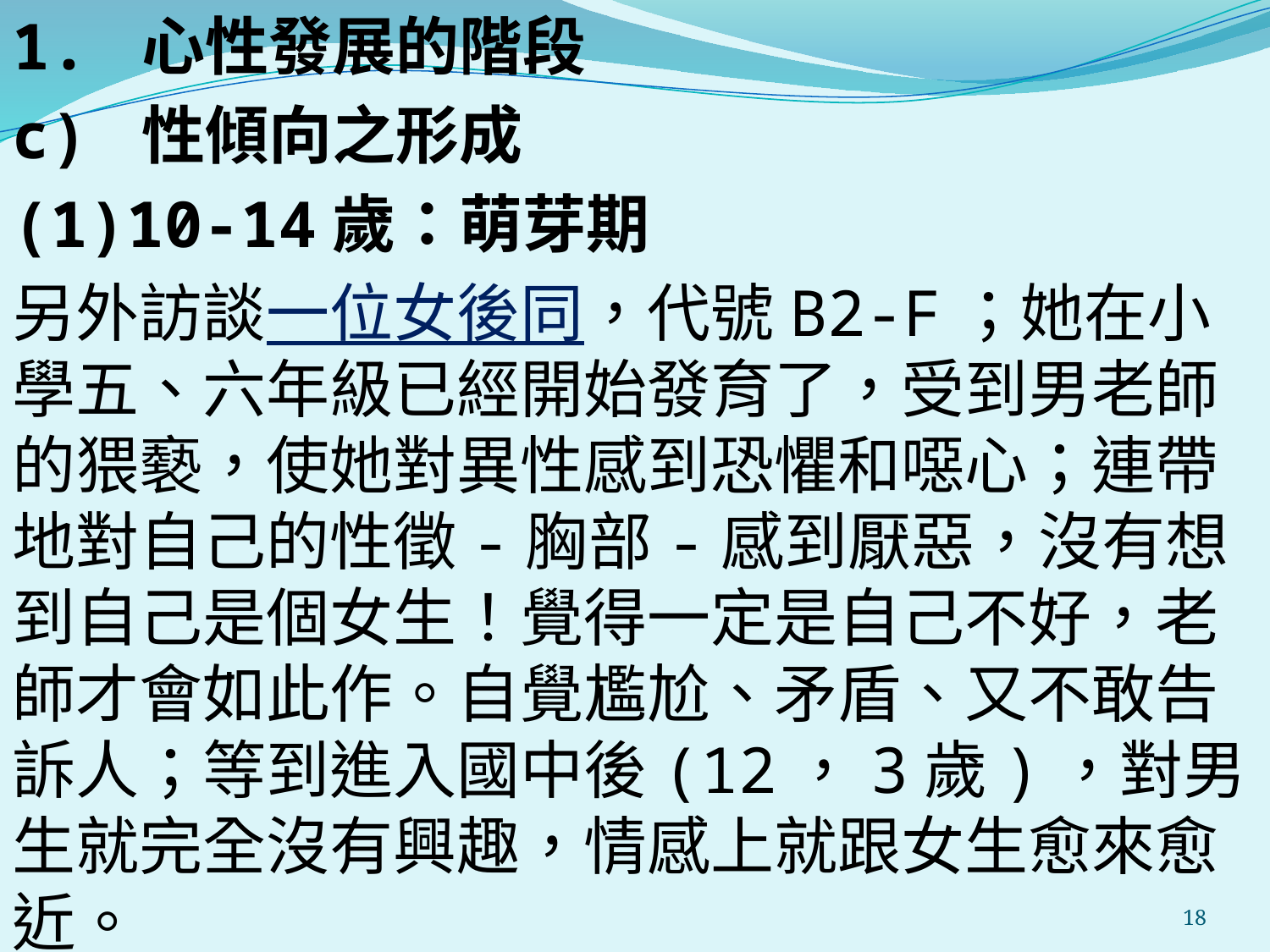

1. 心性發展的階段
c) 性傾向之形成
(1)10-14歲：萌芽期
另外訪談一位女後同，代號B2-F；她在小學五、六年級已經開始發育了，受到男老師的猥褻，使她對異性感到恐懼和噁心；連帶地對自己的性徵-胸部-感到厭惡，沒有想到自己是個女生！覺得一定是自己不好，老師才會如此作。自覺尷尬、矛盾、又不敢告訴人；等到進入國中後(12，3歲)，對男生就完全沒有興趣，情感上就跟女生愈來愈近。
#

18